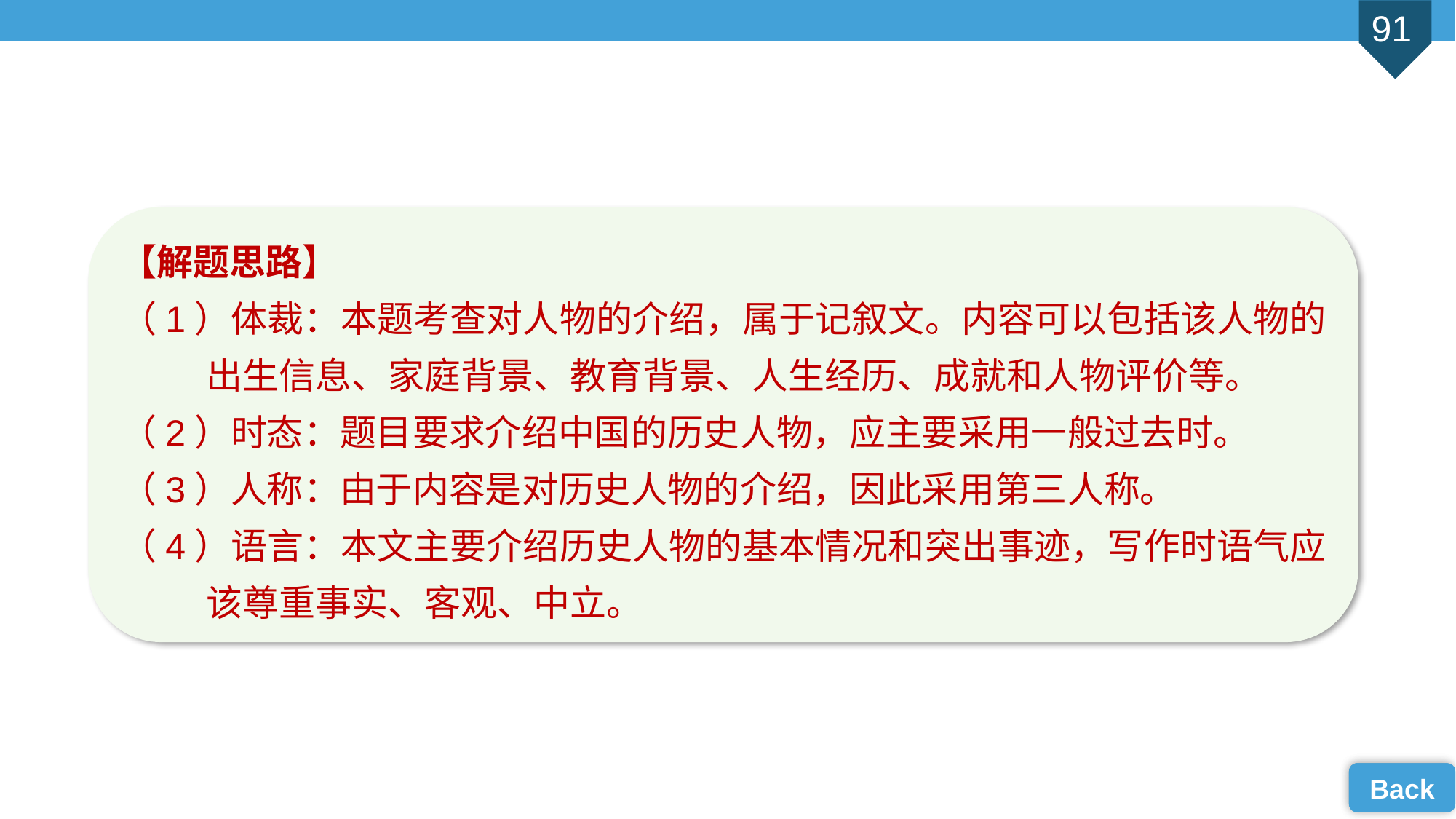

【解题思路】
（1）体裁：本题考查对人物的介绍，属于记叙文。内容可以包括该人物的出生信息、家庭背景、教育背景、人生经历、成就和人物评价等。
（2）时态：题目要求介绍中国的历史人物，应主要采用一般过去时。
（3）人称：由于内容是对历史人物的介绍，因此采用第三人称。
（4）语言：本文主要介绍历史人物的基本情况和突出事迹，写作时语气应该尊重事实、客观、中立。
Back